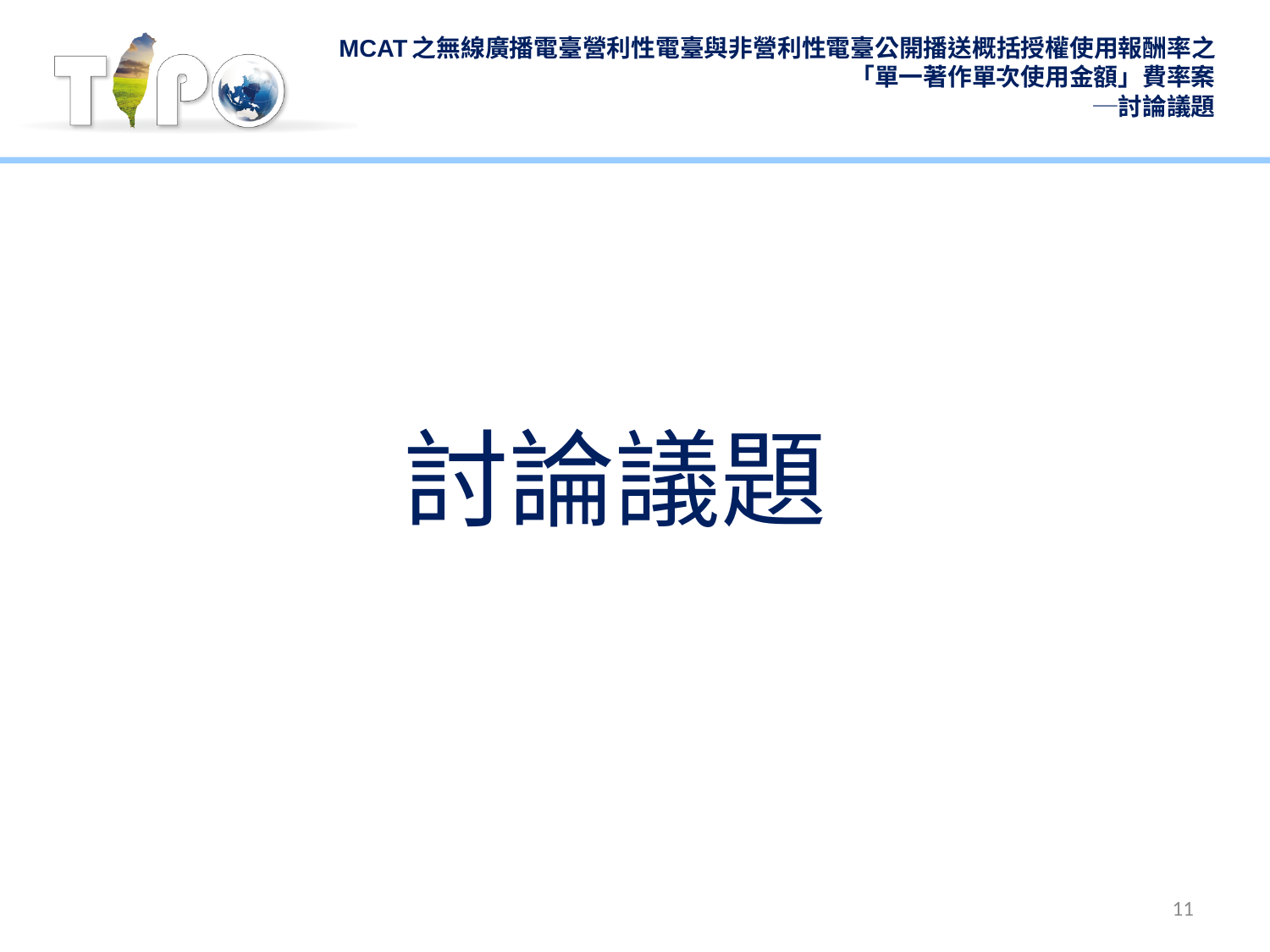

# MCAT之無線廣播電臺營利性電臺與非營利性電臺公開播送概括授權使用報酬率之「單一著作單次使用金額」費率案 ─討論議題
討論議題
11